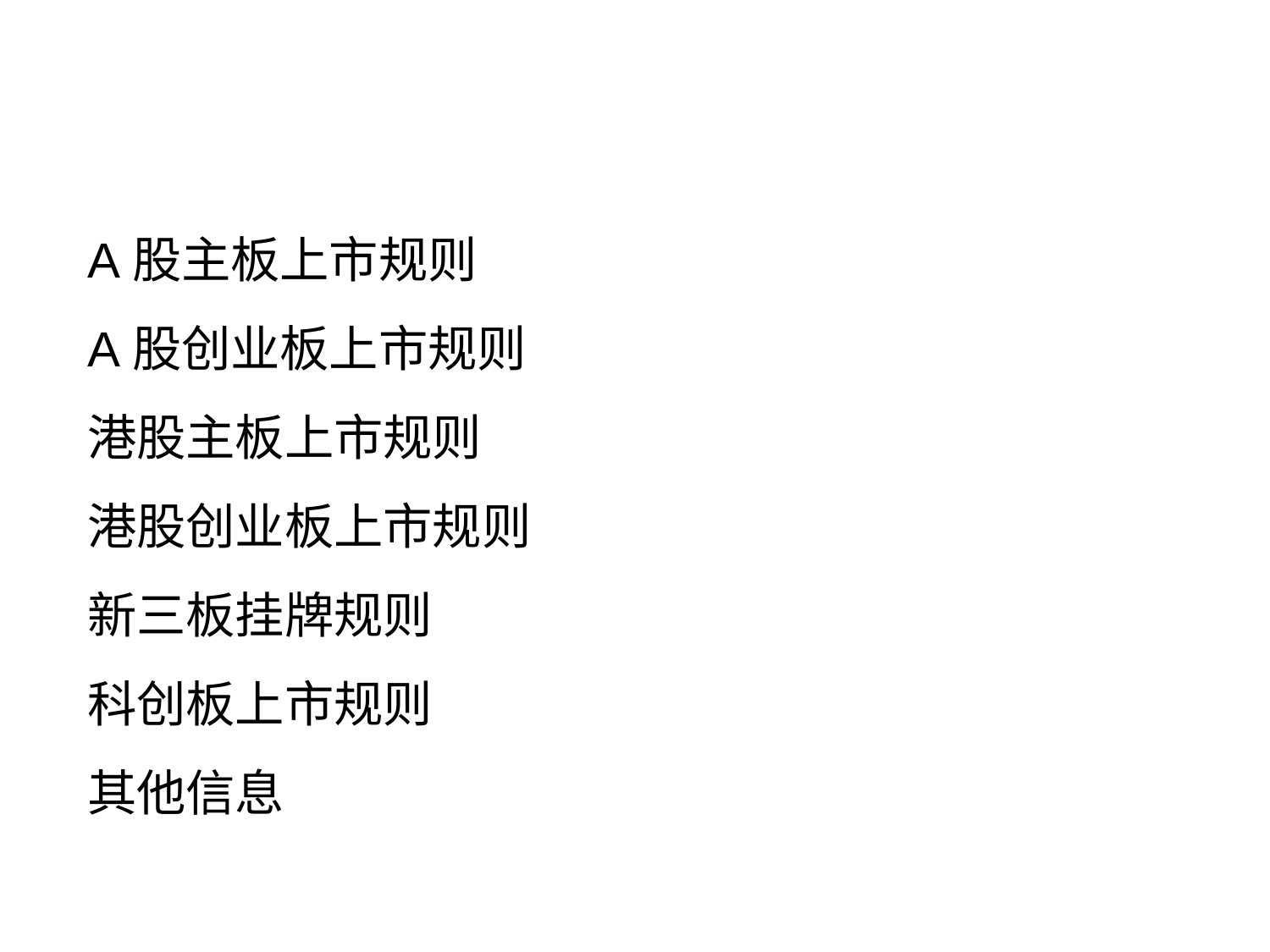

A股主板上市规则
A股创业板上市规则
港股主板上市规则
港股创业板上市规则
新三板挂牌规则
科创板上市规则
其他信息